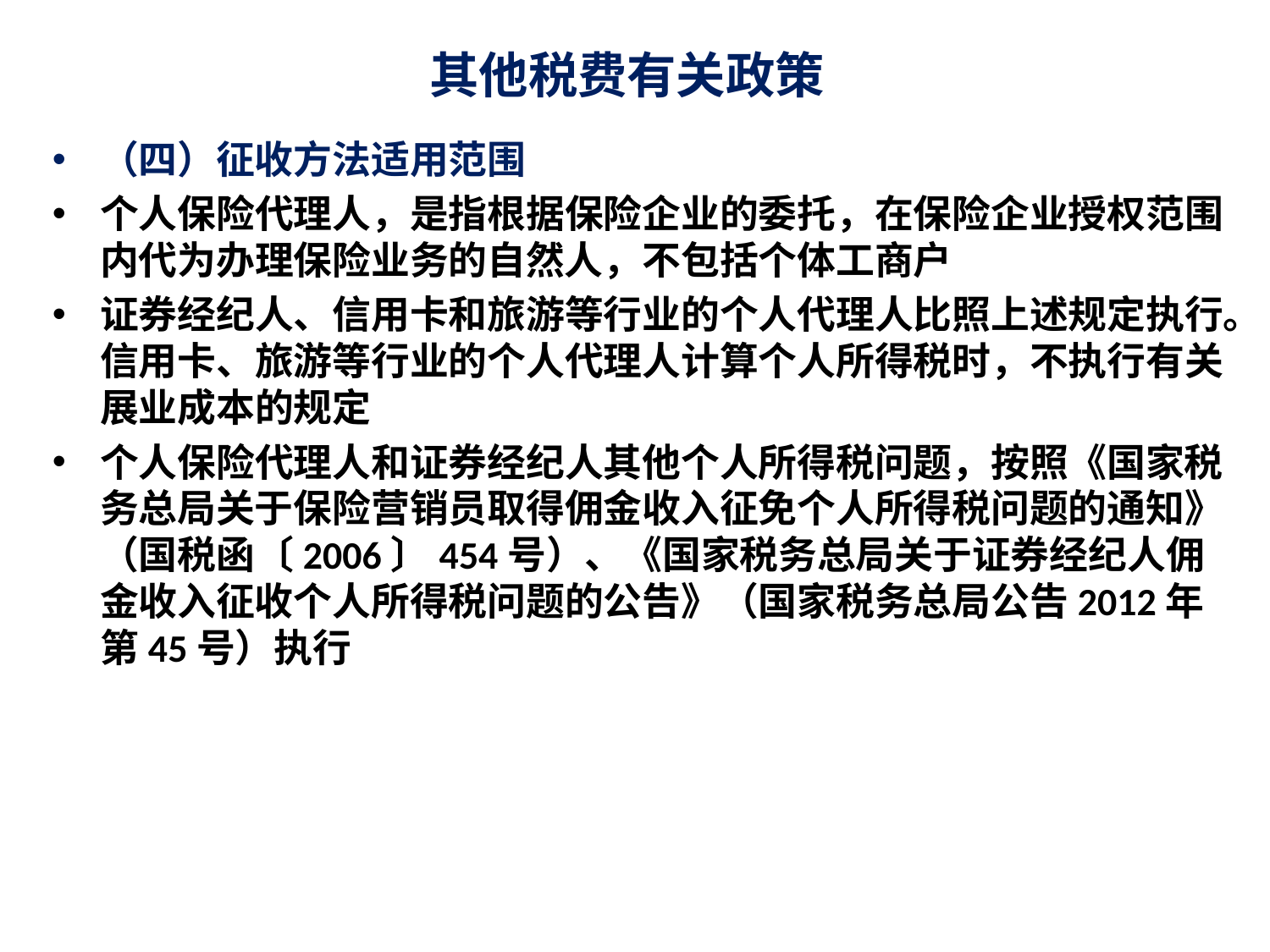

# 其他税费有关政策
（四）征收方法适用范围
个人保险代理人，是指根据保险企业的委托，在保险企业授权范围内代为办理保险业务的自然人，不包括个体工商户
证券经纪人、信用卡和旅游等行业的个人代理人比照上述规定执行。信用卡、旅游等行业的个人代理人计算个人所得税时，不执行有关展业成本的规定
个人保险代理人和证券经纪人其他个人所得税问题，按照《国家税务总局关于保险营销员取得佣金收入征免个人所得税问题的通知》（国税函〔2006〕454号）、《国家税务总局关于证券经纪人佣金收入征收个人所得税问题的公告》（国家税务总局公告2012年第45号）执行